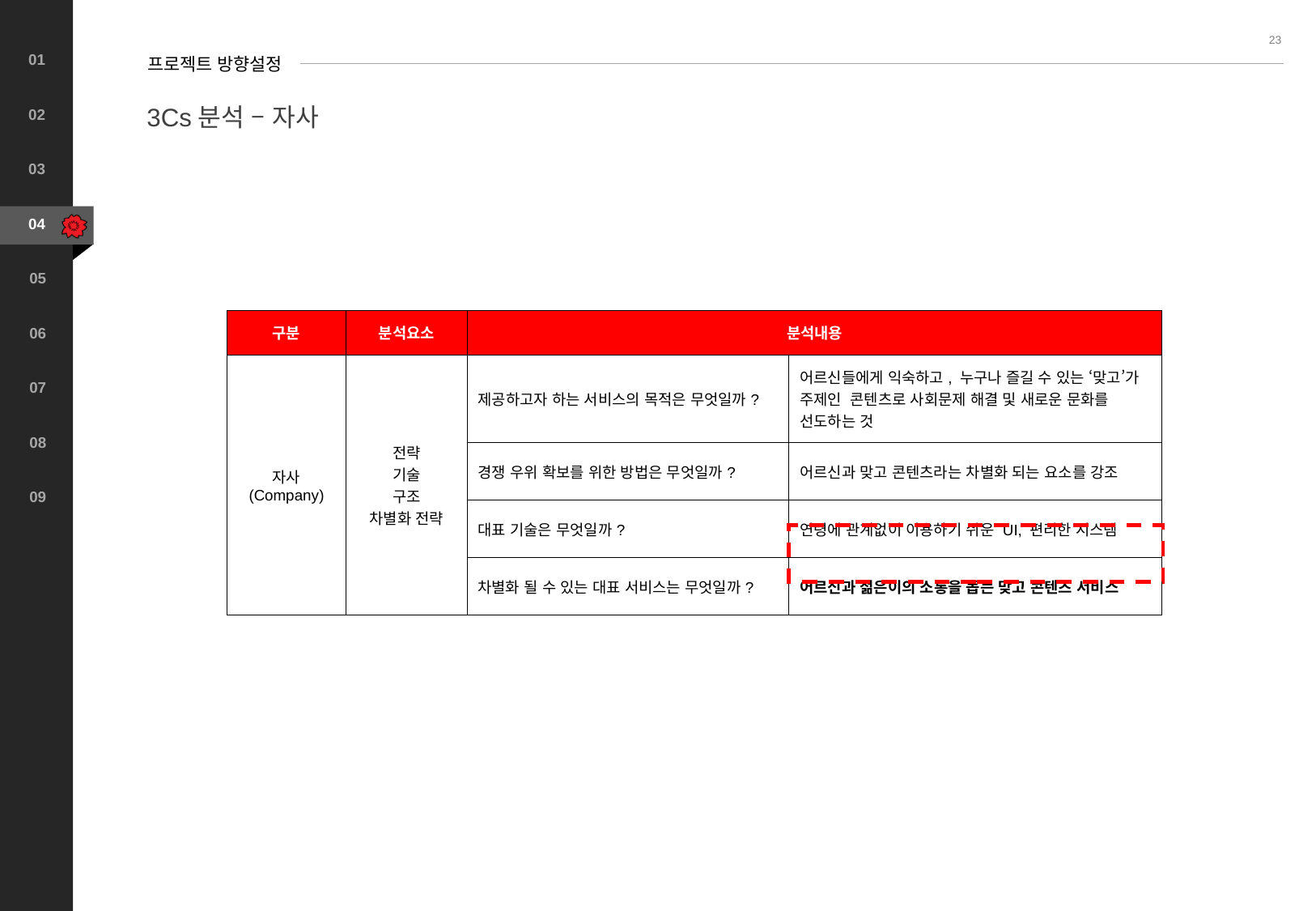

23
프로젝트 방향설정
3Cs분석 – 자사
| 구분 | 분석요소 | 분석내용 |  |
| --- | --- | --- | --- |
| 자사 (Company) | 전략 기술 구조 차별화 전략 | 제공하고자 하는 서비스의 목적은 무엇일까? | 어르신들에게 익숙하고, 누구나 즐길 수 있는 ‘맞고’가 주제인 콘텐츠로 사회문제 해결 및 새로운 문화를 선도하는 것 |
|  |  | 경쟁 우위 확보를 위한 방법은 무엇일까? | 어르신과 맞고 콘텐츠라는 차별화 되는 요소를 강조 |
|  |  | 대표 기술은 무엇일까? | 연령에 관계없이 이용하기 쉬운 UI, 편리한 시스템 |
|  |  | 차별화 될 수 있는 대표 서비스는 무엇일까? | 어르신과 젊은이의 소통을 돕는 맞고 콘텐츠 서비스 |